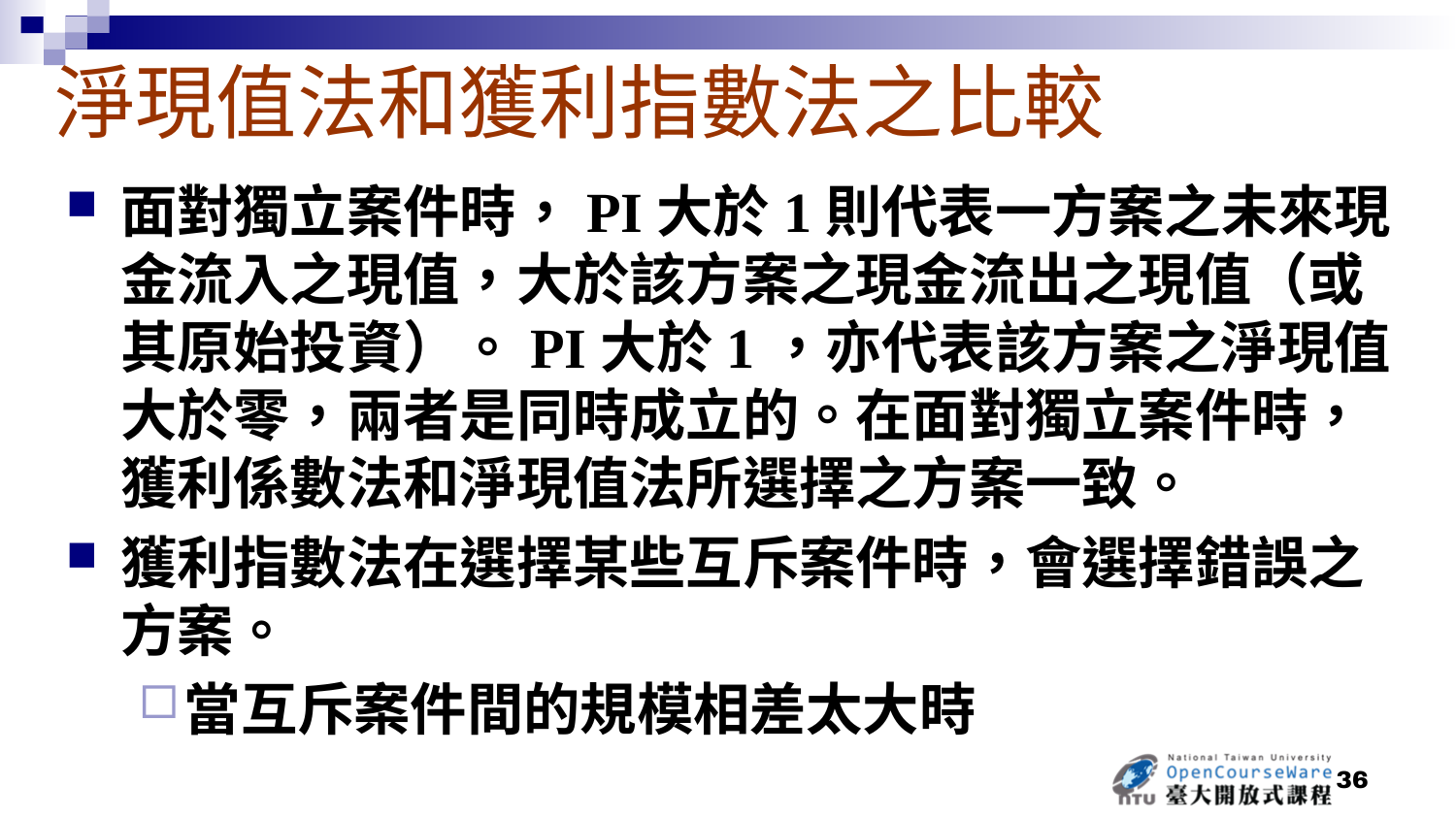

# 淨現值法和獲利指數法之比較
面對獨立案件時，PI大於1則代表一方案之未來現金流入之現值，大於該方案之現金流出之現值（或其原始投資）。PI大於1，亦代表該方案之淨現值大於零，兩者是同時成立的。在面對獨立案件時，獲利係數法和淨現值法所選擇之方案一致。
獲利指數法在選擇某些互斥案件時，會選擇錯誤之方案。
當互斥案件間的規模相差太大時

36